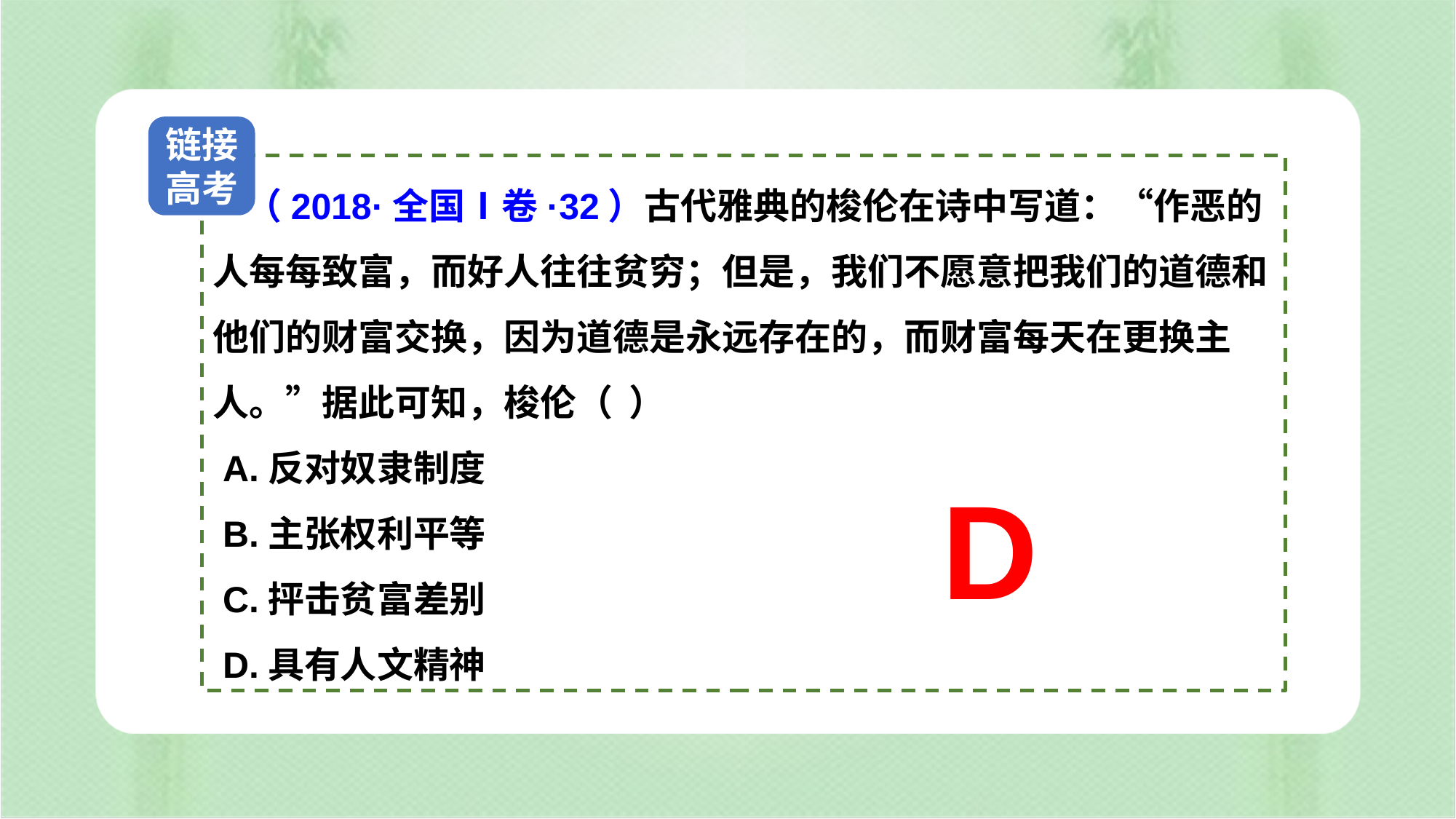

链接高考
   （2018·全国Ⅰ卷·32）古代雅典的梭伦在诗中写道：“作恶的人每每致富，而好人往往贫穷；但是，我们不愿意把我们的道德和他们的财富交换，因为道德是永远存在的，而财富每天在更换主人。”据此可知，梭伦（  ）
 A.反对奴隶制度
 B.主张权利平等
 C.抨击贫富差别
 D.具有人文精神
D